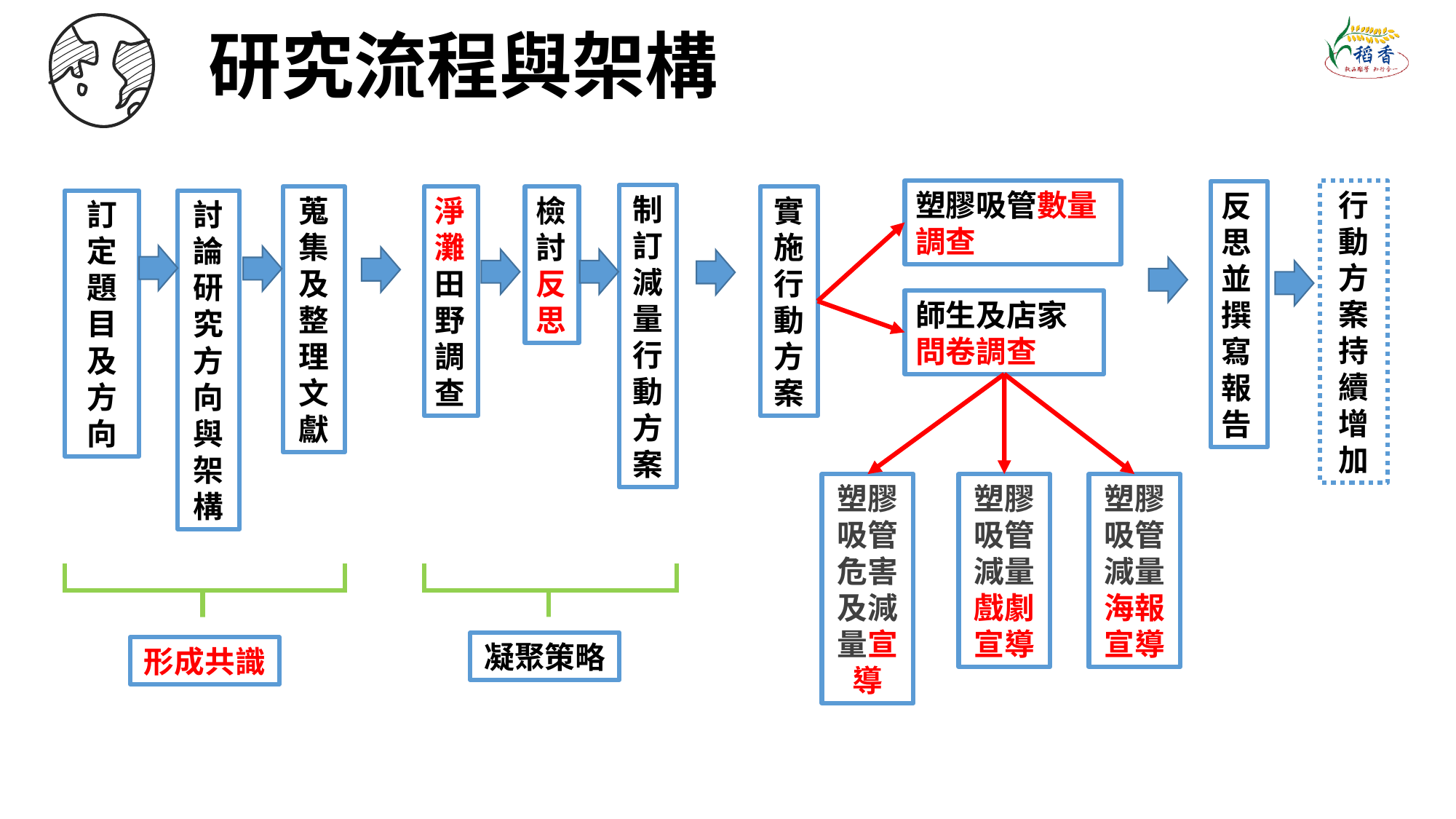

研究流程與架構

塑膠吸管數量調查
行動方案持續增加
反思並撰寫報告
制訂減量行動方案
蒐集及整理文獻
淨灘田野調查
檢討反思
實施行動方案
訂定題目及方向
討論研究方向與架構

師生及店家問卷調查

塑膠吸管危害及減量宣導
塑膠吸管減量戲劇宣導
塑膠吸管減量海報宣導
凝聚策略
形成共識